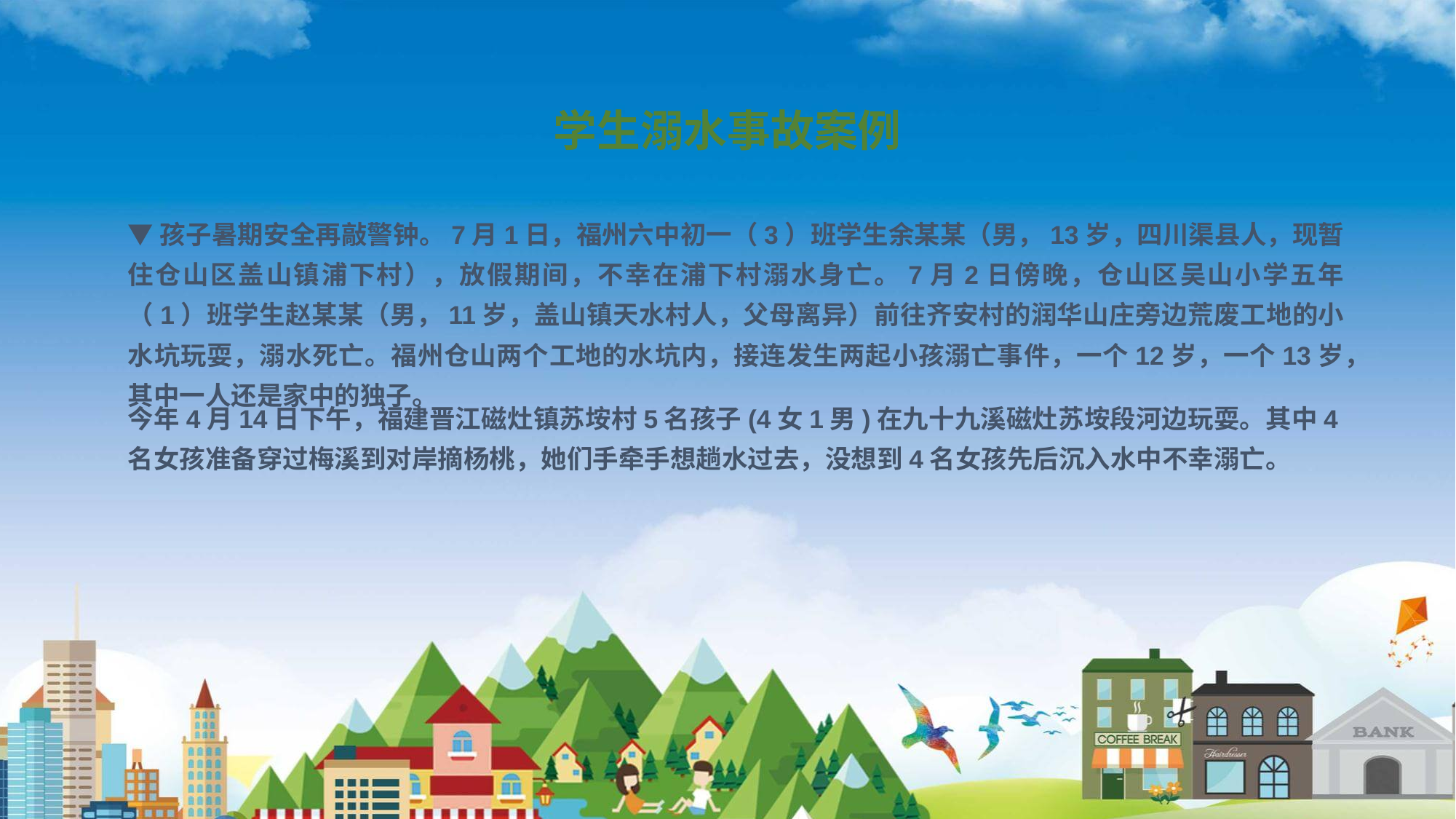

学生溺水事故案例
▼孩子暑期安全再敲警钟。7月1日，福州六中初一（3）班学生余某某（男，13岁，四川渠县人，现暂住仓山区盖山镇浦下村），放假期间，不幸在浦下村溺水身亡。7月2日傍晚，仓山区吴山小学五年（1）班学生赵某某（男，11岁，盖山镇天水村人，父母离异）前往齐安村的润华山庄旁边荒废工地的小水坑玩耍，溺水死亡。福州仓山两个工地的水坑内，接连发生两起小孩溺亡事件，一个12岁，一个13岁，其中一人还是家中的独子。
今年4月14日下午，福建晋江磁灶镇苏垵村5名孩子(4女1男)在九十九溪磁灶苏垵段河边玩耍。其中4名女孩准备穿过梅溪到对岸摘杨桃，她们手牵手想趟水过去，没想到4名女孩先后沉入水中不幸溺亡。